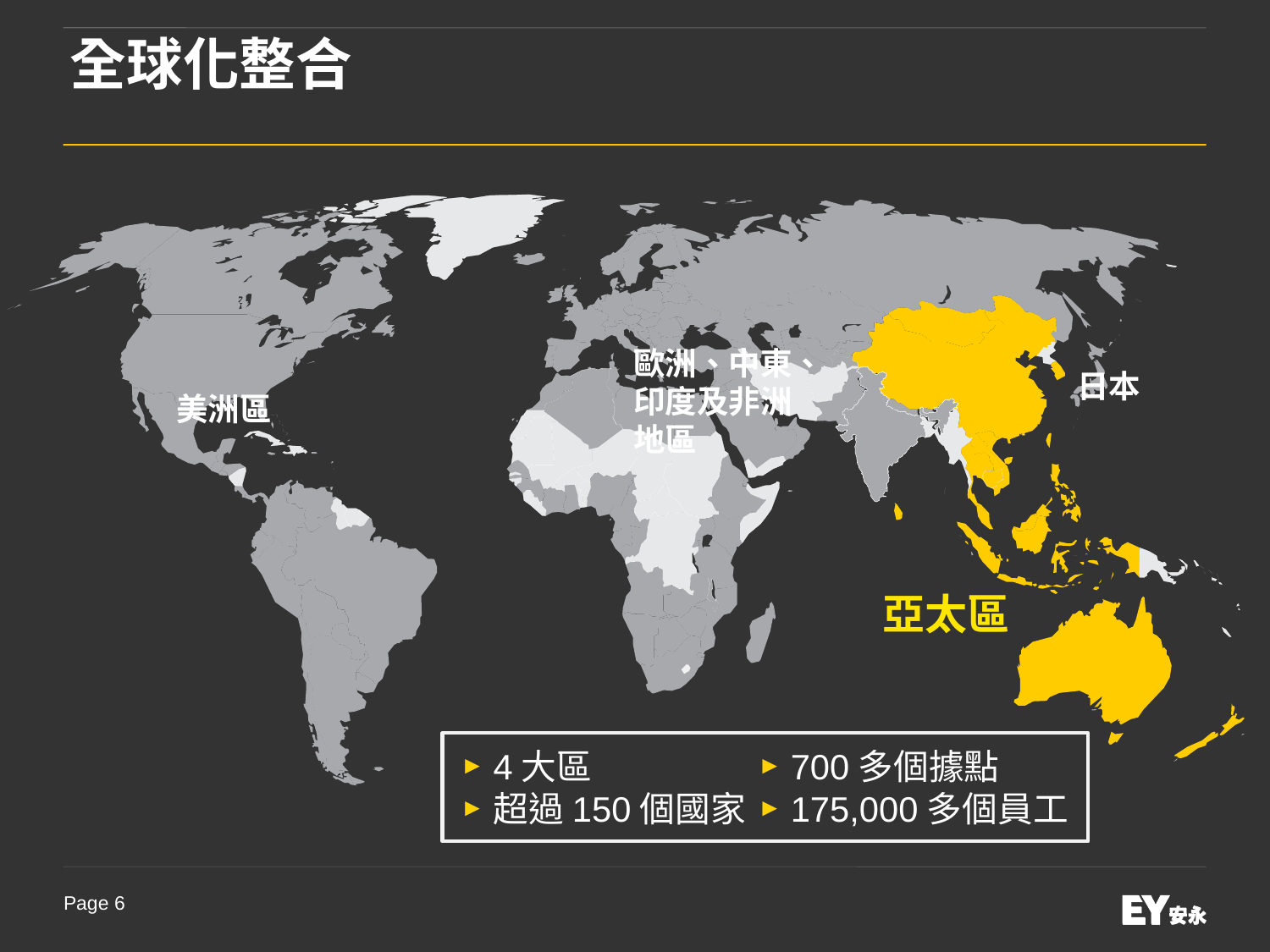

全球化整合

歐洲、中東、印度及非洲地區

美洲區

亞太區

4大區
超過150個國家
700多個據點
175,000多個員工

日本